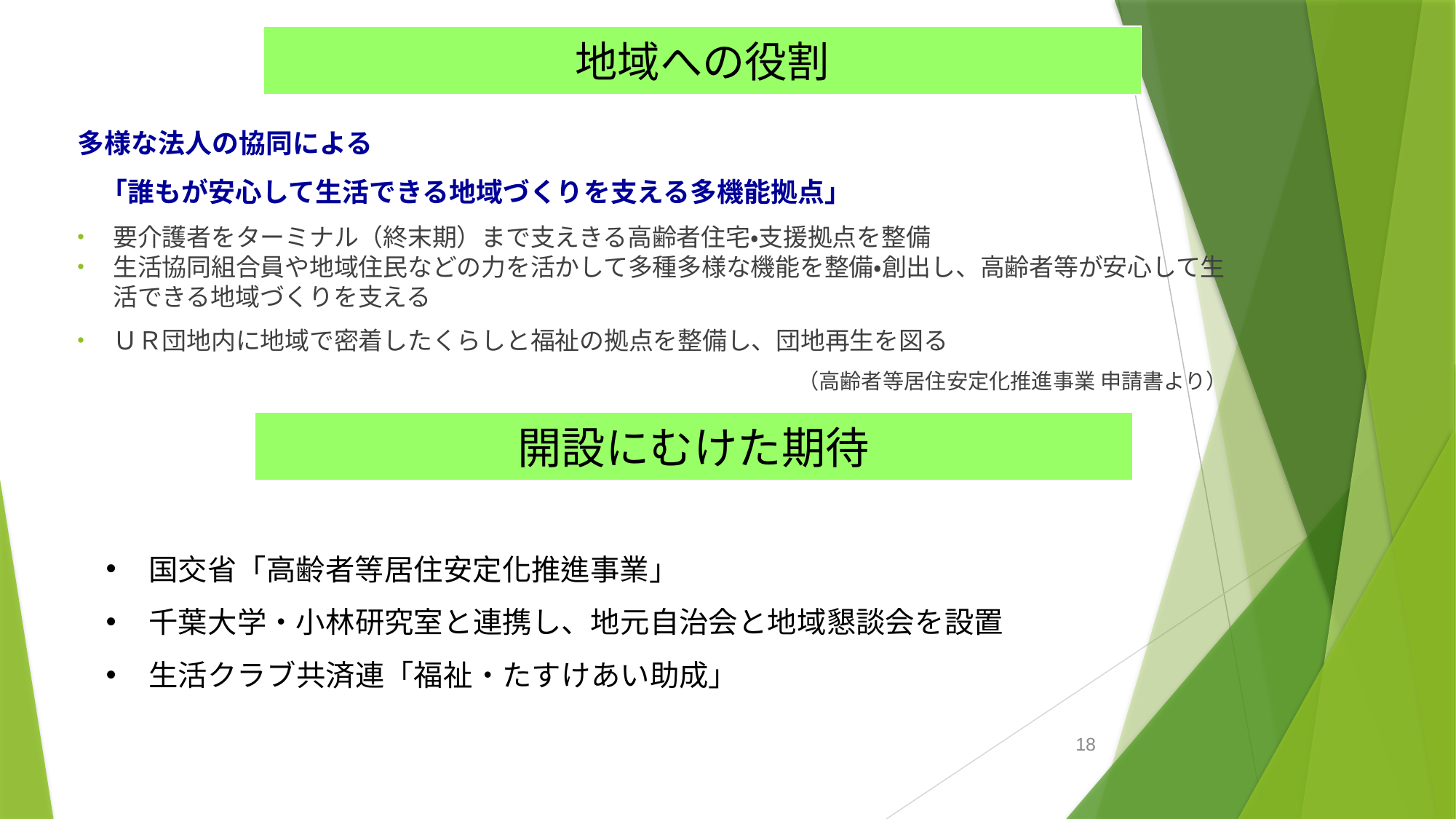

地域への役割
多様な法人の協同による
   「誰もが安心して生活できる地域づくりを支える多機能拠点」
要介護者をターミナル（終末期）まで支えきる高齢者住宅・支援拠点を整備
生活協同組合員や地域住民などの力を活かして多種多様な機能を整備・創出し、高齢者等が安心して生活できる地域づくりを支える
ＵＲ団地内に地域で密着したくらしと福祉の拠点を整備し、団地再生を図る
   （高齢者等居住安定化推進事業 申請書より）
開設にむけた期待
国交省「高齢者等居住安定化推進事業」
千葉大学・小林研究室と連携し、地元自治会と地域懇談会を設置
生活クラブ共済連「福祉・たすけあい助成」
18